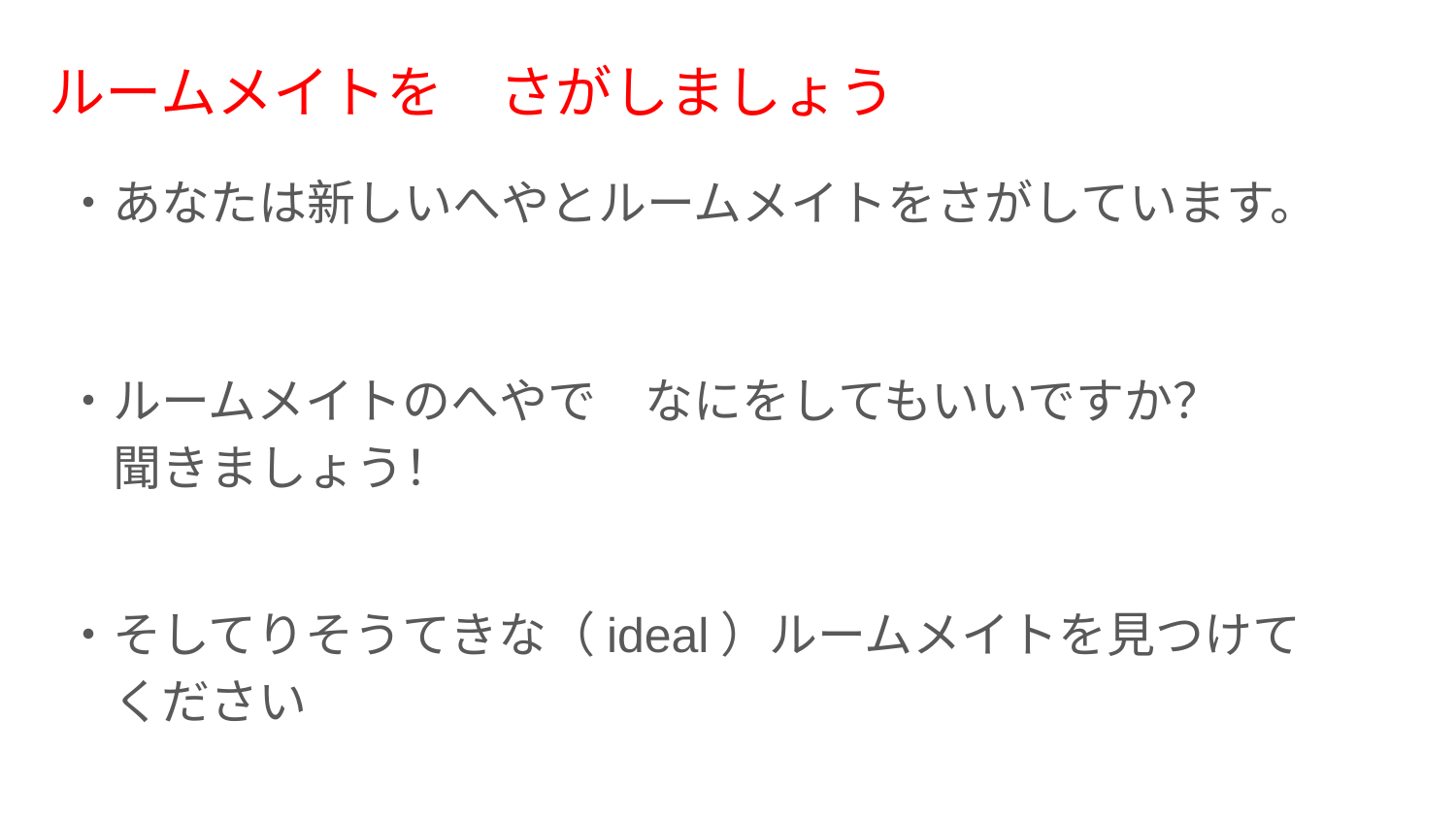

# ルームメイトを　さがしましょう
・あなたは新しいへやとルームメイトをさがしています。

・ルームメイトのへやで　なにをしてもいいですか？
　聞きましょう！

・そしてりそうてきな（ideal）ルームメイトを見つけて
　ください